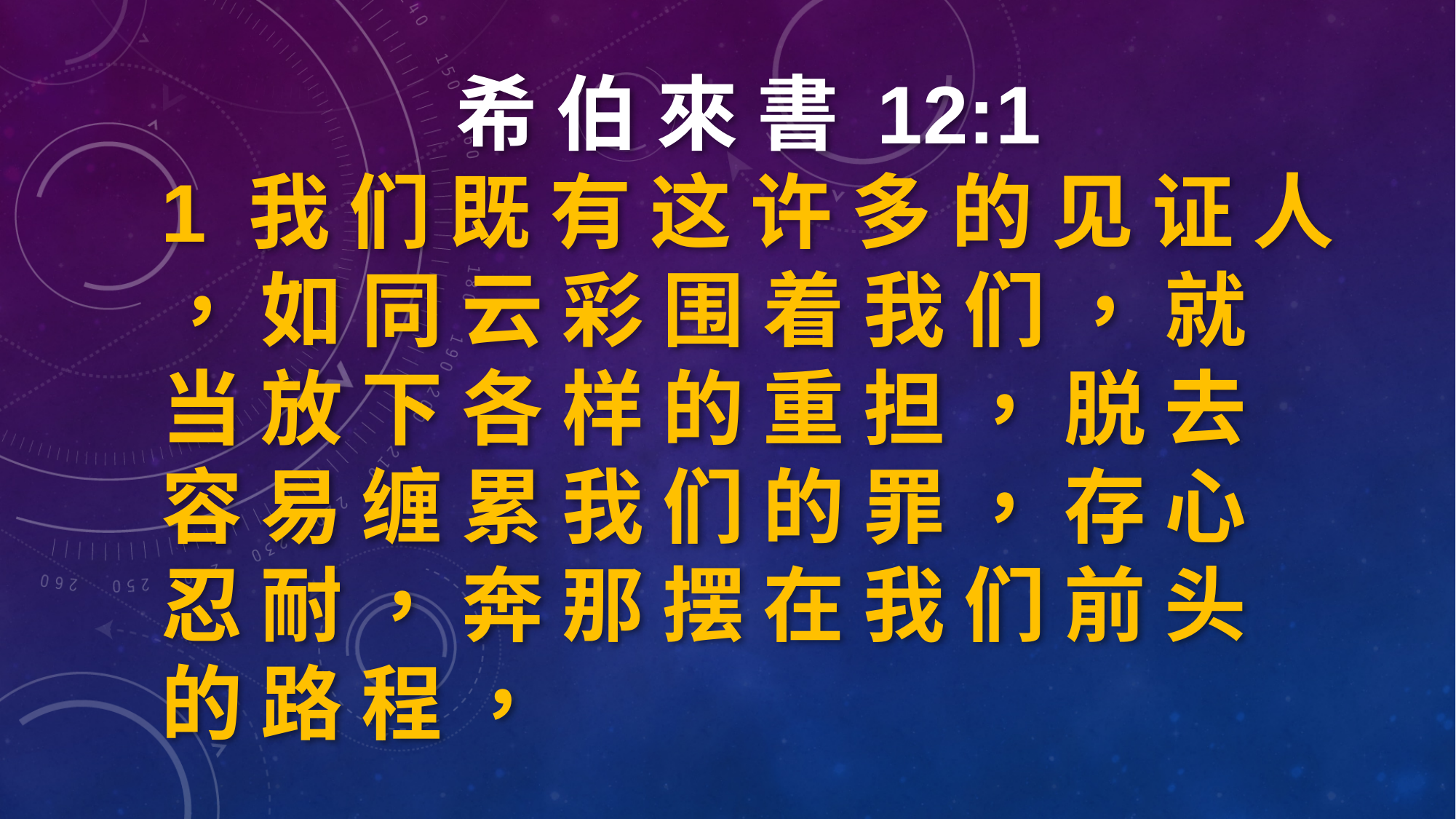

希 伯 來 書 12:1
1 我 们 既 有 这 许 多 的 见 证 人 ， 如 同 云 彩 围 着 我 们 ， 就 当 放 下 各 样 的 重 担 ， 脱 去 容 易 缠 累 我 们 的 罪 ， 存 心 忍 耐 ， 奔 那 摆 在 我 们 前 头 的 路 程 ，